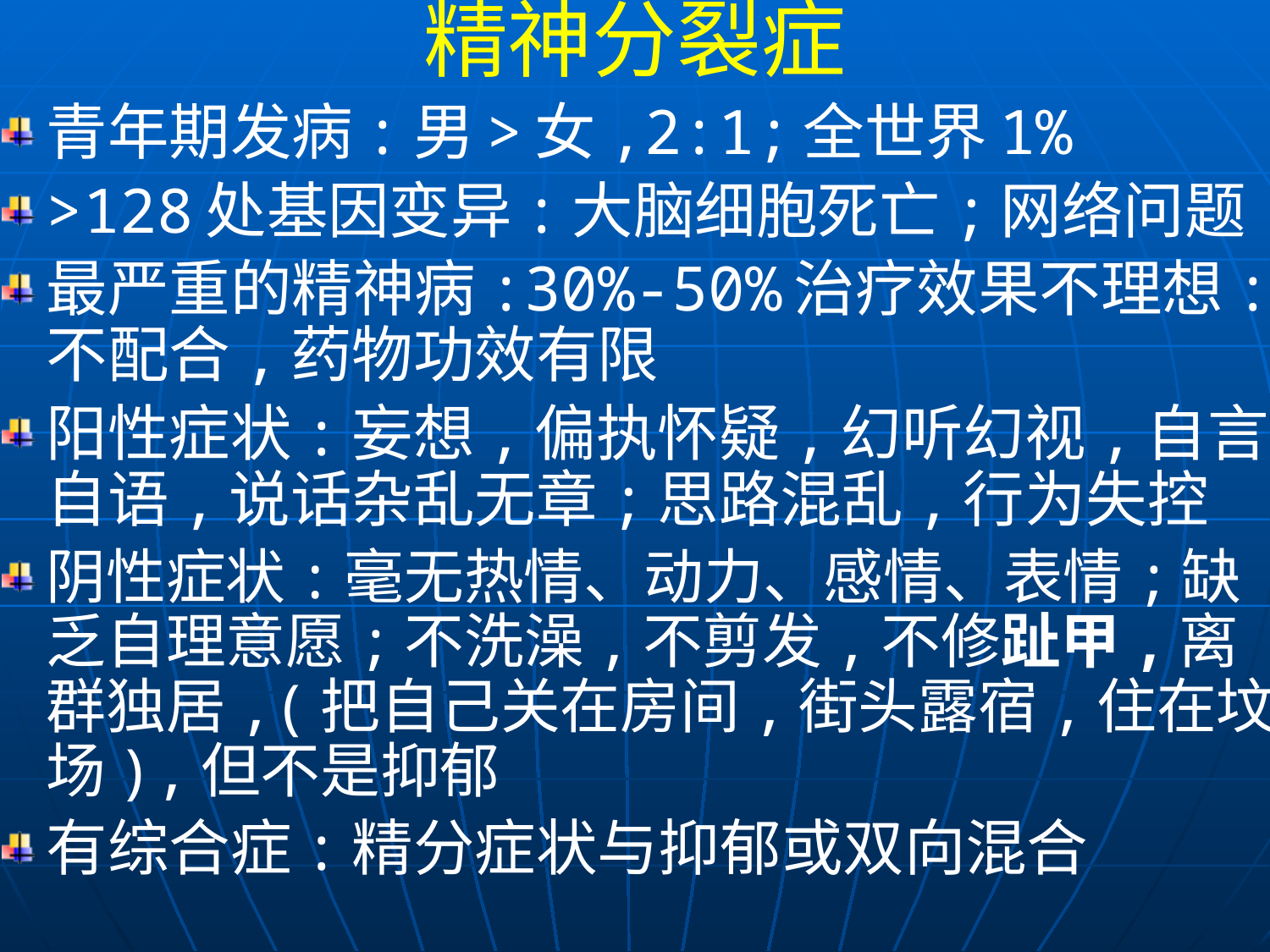

精神分裂症
青年期发病:男>女,2:1;全世界1%
>128处基因变异:大脑细胞死亡;网络问题
最严重的精神病:30%-50%治疗效果不理想:不配合,药物功效有限
阳性症状:妄想,偏执怀疑,幻听幻视,自言自语,说话杂乱无章;思路混乱,行为失控
阴性症状:毫无热情、动力、感情、表情;缺乏自理意愿;不洗澡,不剪发,不修趾甲,离群独居,(把自己关在房间,街头露宿,住在坟场),但不是抑郁
有综合症:精分症状与抑郁或双向混合